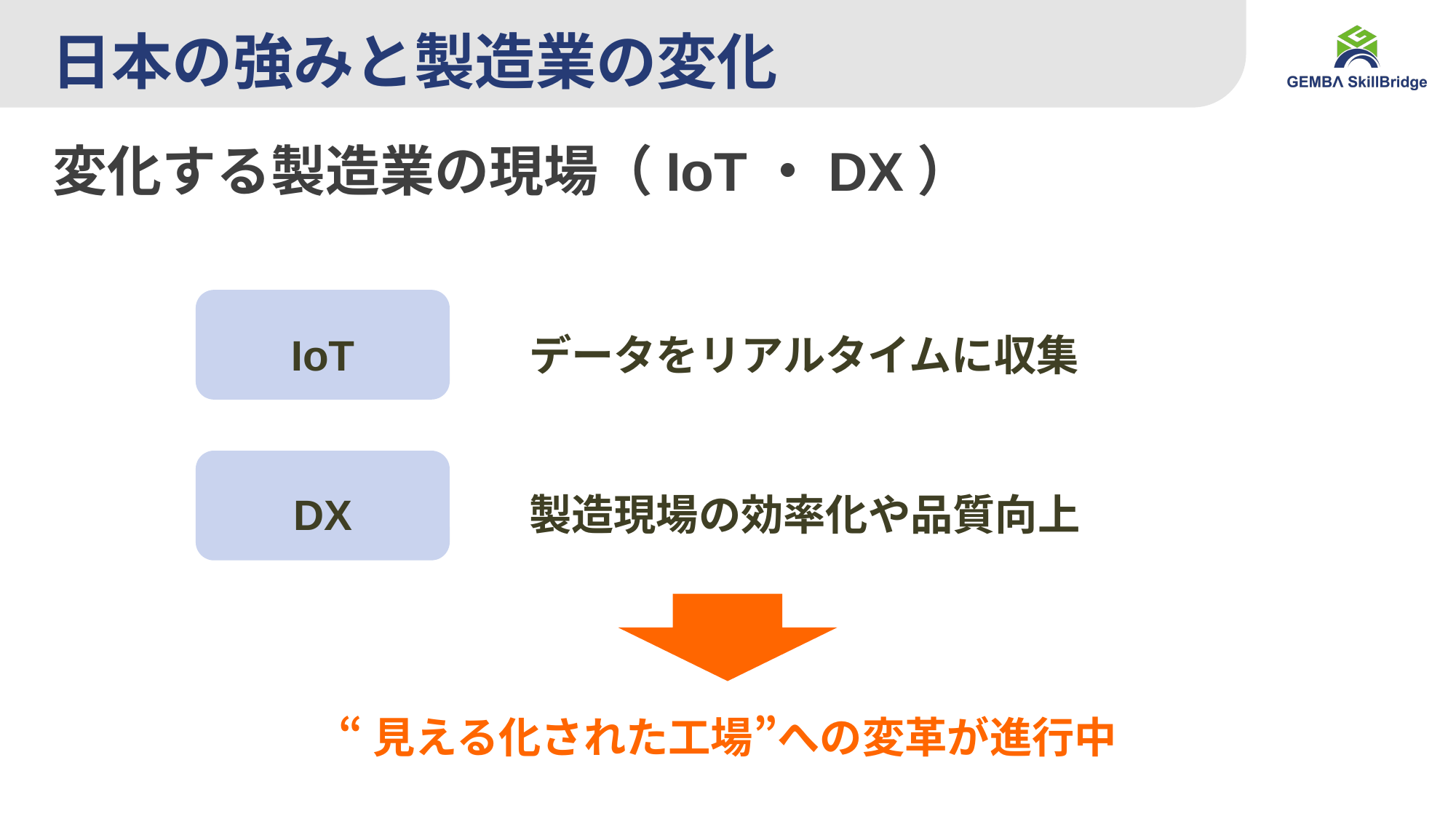

# 日本の強みと製造業の変化
変化する製造業の現場（IoT・DX）

IoT
データをリアルタイムに収集

DX
製造現場の効率化や品質向上

“見える化された工場”への変革が進行中